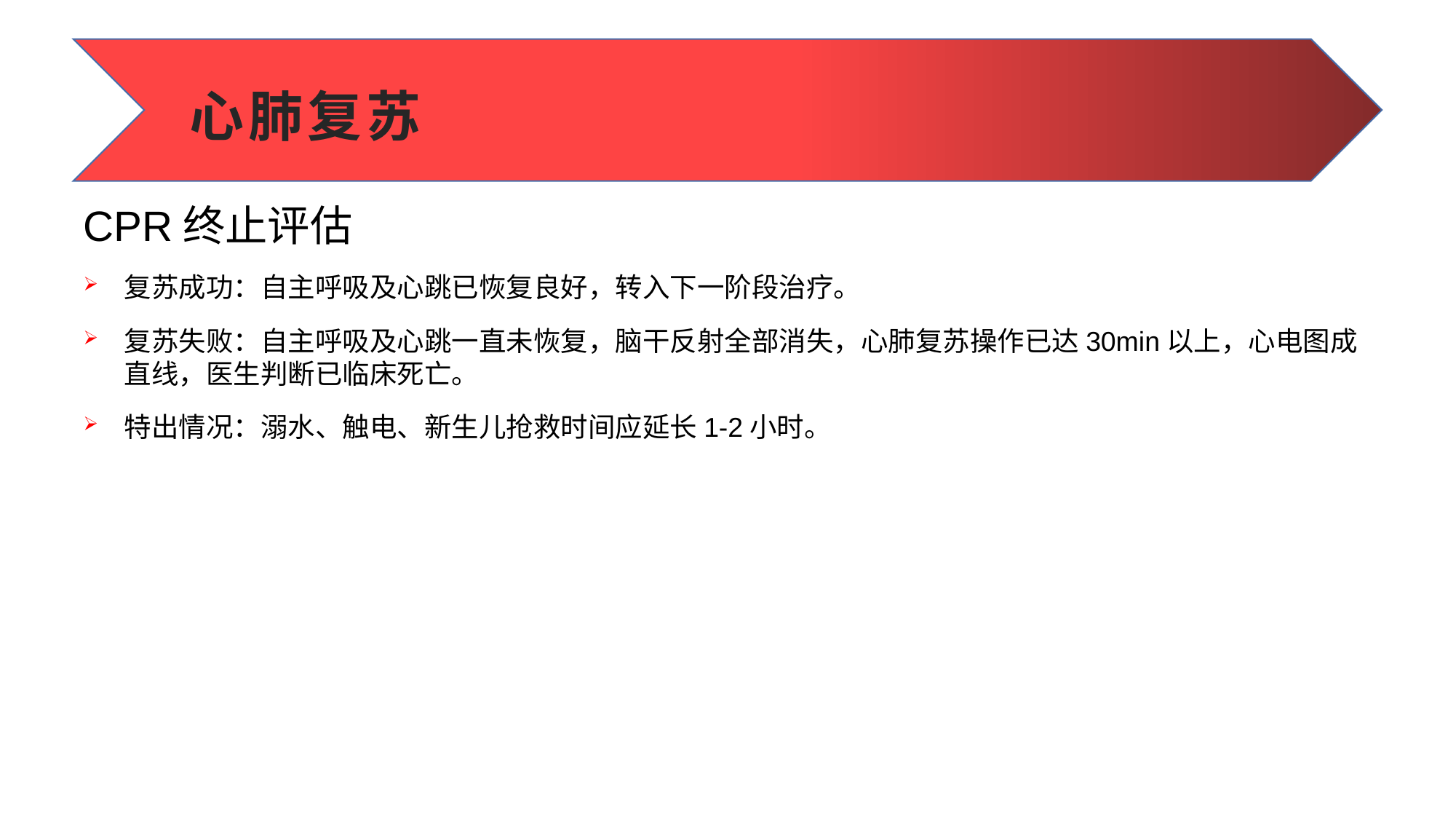

# 心肺复苏
CPR终止评估
复苏成功：自主呼吸及心跳已恢复良好，转入下一阶段治疗。
复苏失败：自主呼吸及心跳一直未恢复，脑干反射全部消失，心肺复苏操作已达30min以上，心电图成直线，医生判断已临床死亡。
特出情况：溺水、触电、新生儿抢救时间应延长1-2小时。